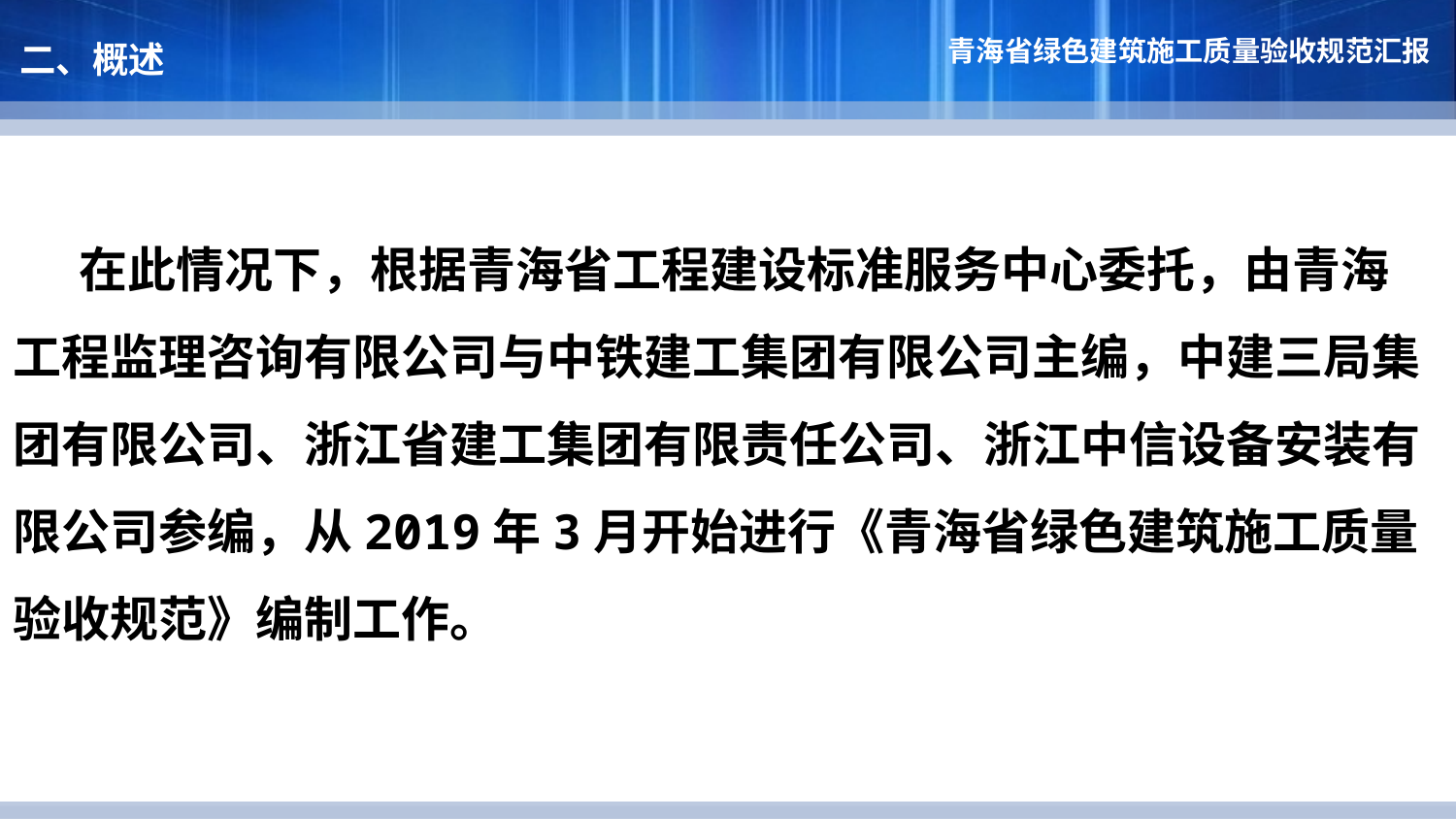

二、概述
     在此情况下，根据青海省工程建设标准服务中心委托，由青海工程监理咨询有限公司与中铁建工集团有限公司主编，中建三局集团有限公司、浙江省建工集团有限责任公司、浙江中信设备安装有限公司参编，从2019年3月开始进行《青海省绿色建筑施工质量验收规范》编制工作。